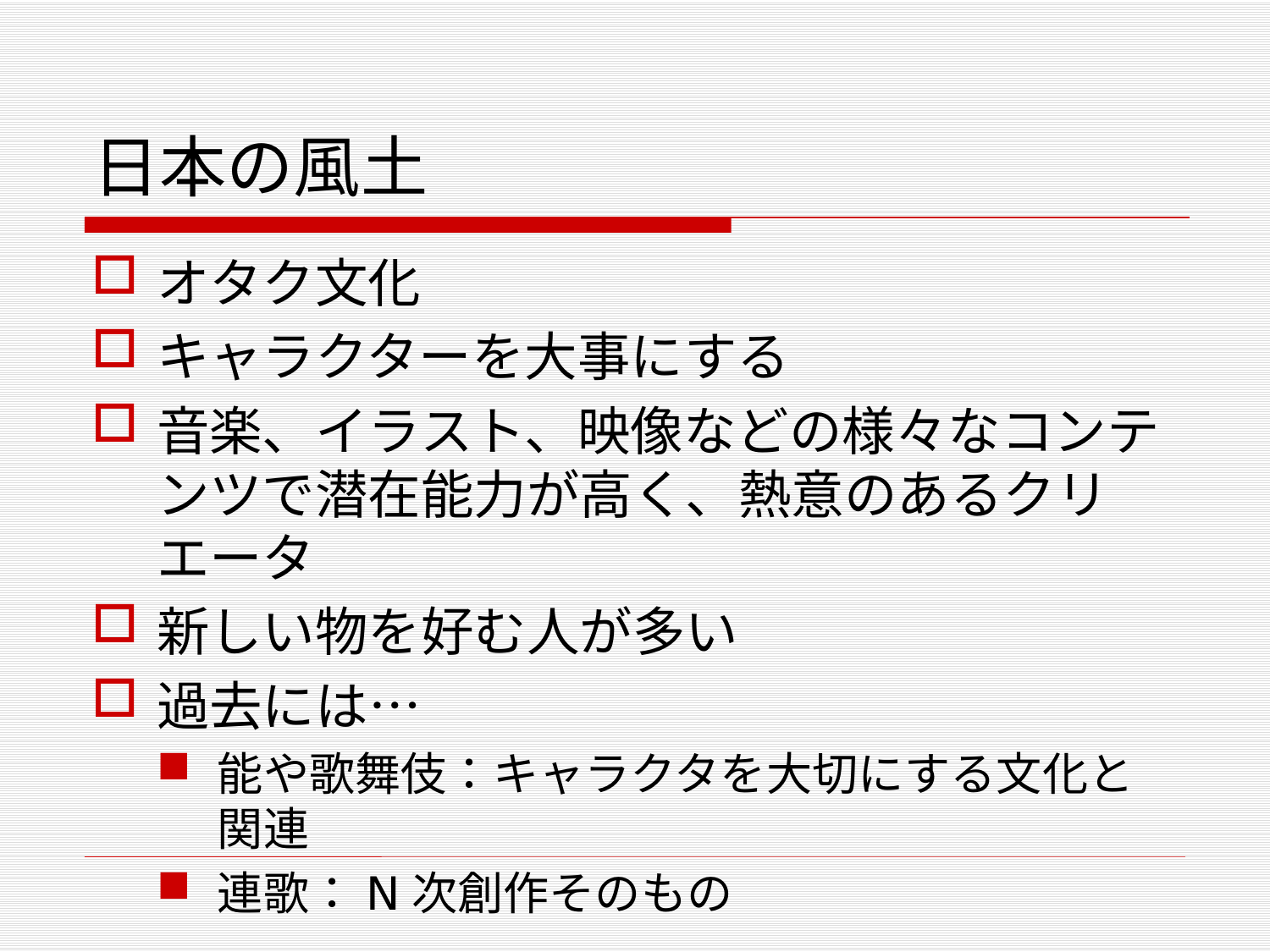

# 日本の風土
オタク文化
キャラクターを大事にする
音楽、イラスト、映像などの様々なコンテンツで潜在能力が高く、熱意のあるクリエータ
新しい物を好む人が多い
過去には…
能や歌舞伎：キャラクタを大切にする文化と関連
連歌：N次創作そのもの